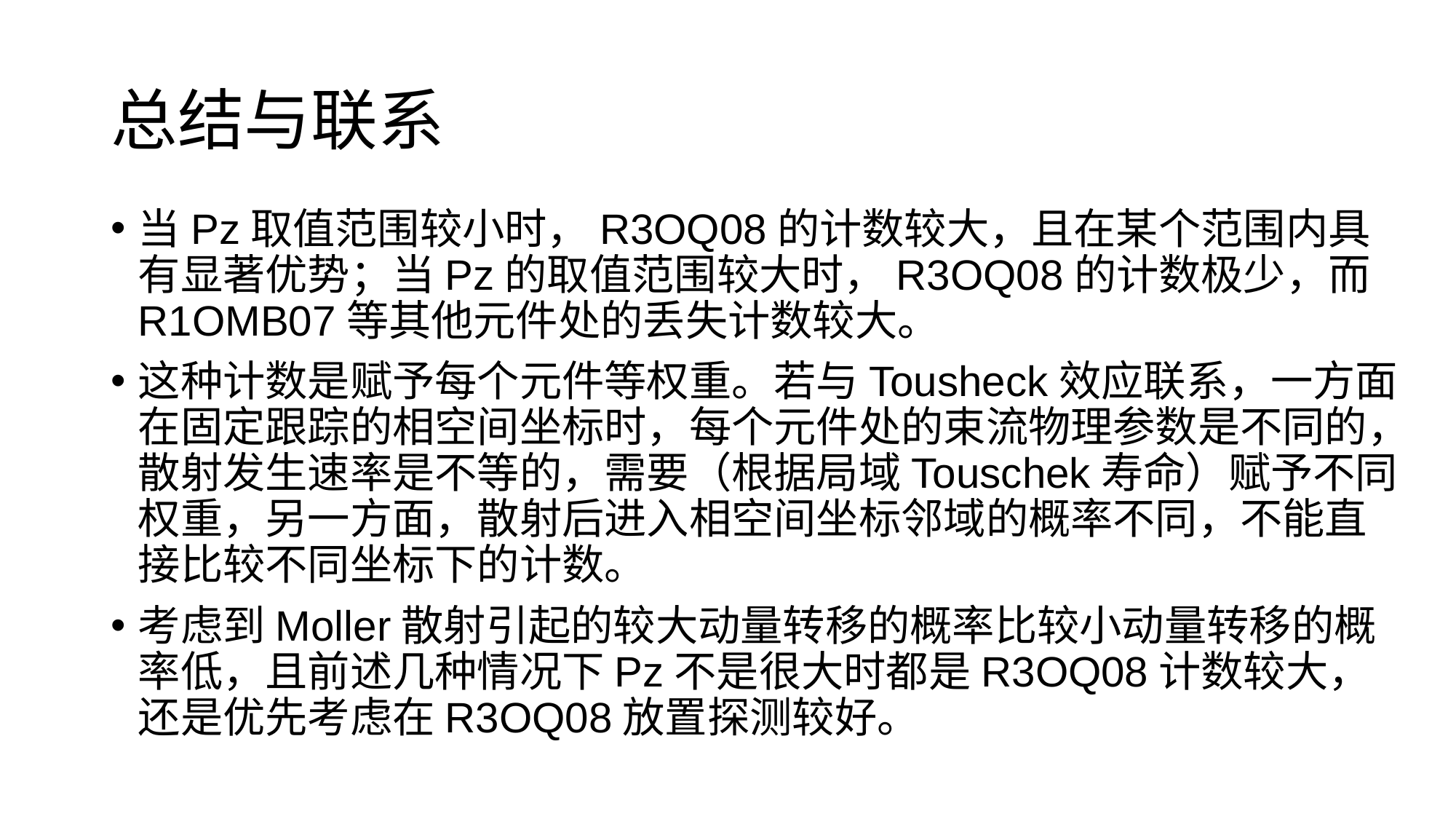

# 总结与联系
当Pz取值范围较小时，R3OQ08的计数较大，且在某个范围内具有显著优势；当Pz的取值范围较大时，R3OQ08的计数极少，而R1OMB07等其他元件处的丢失计数较大。
这种计数是赋予每个元件等权重。若与Tousheck效应联系，一方面在固定跟踪的相空间坐标时，每个元件处的束流物理参数是不同的，散射发生速率是不等的，需要（根据局域Touschek寿命）赋予不同权重，另一方面，散射后进入相空间坐标邻域的概率不同，不能直接比较不同坐标下的计数。
考虑到Moller散射引起的较大动量转移的概率比较小动量转移的概率低，且前述几种情况下Pz不是很大时都是R3OQ08计数较大，还是优先考虑在R3OQ08放置探测较好。